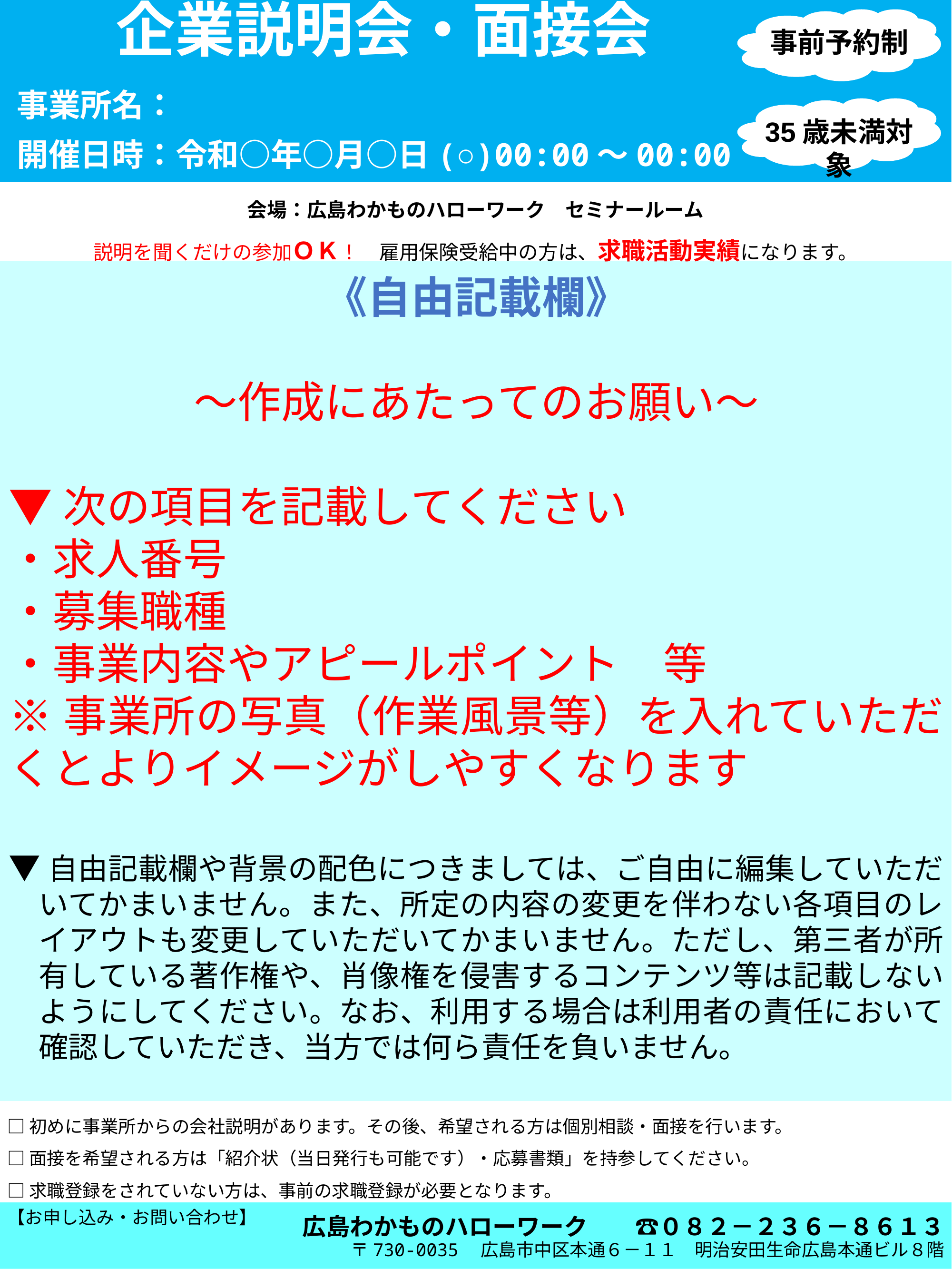

企業説明会・面接会

事前予約制

企業説明会・面接会

事業所名：
開催日時：令和○年○月○日(○)00:00～00:00
開催日時:令和○年○月○日(○)00:00～00:00

35歳未満対象
会場：広島わかものハローワーク　セミナールーム
説明を聞くだけの参加ＯＫ！　雇用保険受給中の方は、求職活動実績になります。

《自由記載欄》

～作成にあたってのお願い～

▼次の項目を記載してください
・求人番号
・募集職種
・事業内容やアピールポイント　等
※事業所の写真（作業風景等）を入れていただくとよりイメージがしやすくなります

▼自由記載欄や背景の配色につきましては、ご自由に編集していただいてかまいません。また、所定の内容の変更を伴わない各項目のレイアウトも変更していただいてかまいません。ただし、第三者が所有している著作権や、肖像権を侵害するコンテンツ等は記載しないようにしてください。なお、利用する場合は利用者の責任において確認していただき、当方では何ら責任を負いません。

□初めに事業所からの会社説明があります。その後、希望される方は個別相談・面接を行います。
□面接を希望される方は「紹介状（当日発行も可能です）・応募書類」を持参してください。
□求職登録をされていない方は、事前の求職登録が必要となります。
広島わかものハローワーク　　☎０８２－２３６－８６１３
〒730-0035　広島市中区本通６－１１　明治安田生命広島本通ビル８階
【お申し込み・お問い合わせ】